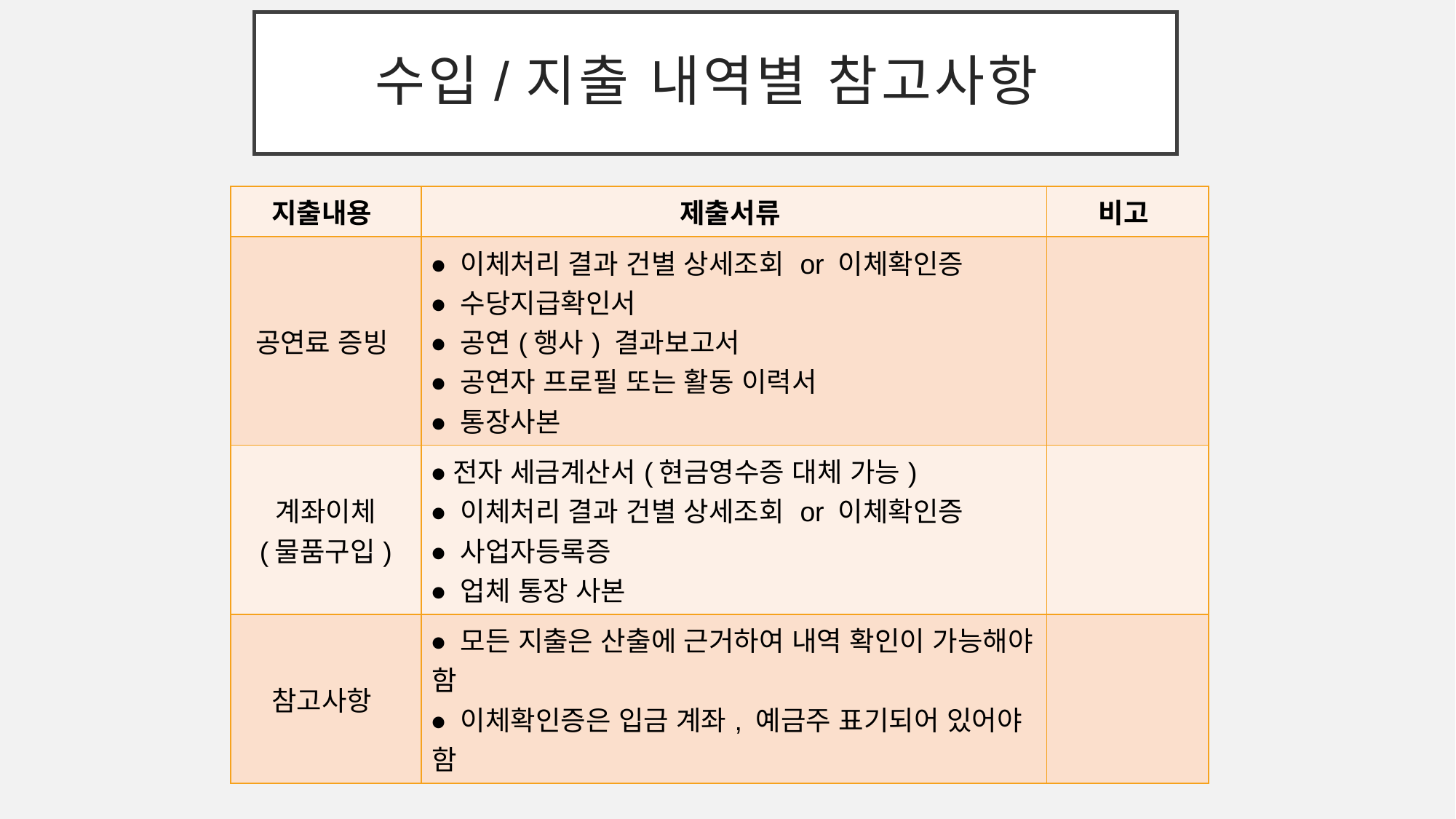

# 수입/지출 내역별 참고사항
| 지출내용 | 제출서류 | 비고 |
| --- | --- | --- |
| 공연료 증빙 | ⦁ 이체처리 결과 건별 상세조회 or 이체확인증 ⦁ 수당지급확인서 ⦁ 공연(행사) 결과보고서 ⦁ 공연자 프로필 또는 활동 이력서 ⦁ 통장사본 |  |
| 계좌이체 (물품구입) | ⦁전자 세금계산서(현금영수증 대체 가능) ⦁ 이체처리 결과 건별 상세조회 or 이체확인증 ⦁ 사업자등록증 ⦁ 업체 통장 사본 |  |
| 참고사항 | ⦁ 모든 지출은 산출에 근거하여 내역 확인이 가능해야 함 ⦁ 이체확인증은 입금 계좌, 예금주 표기되어 있어야 함 |  |